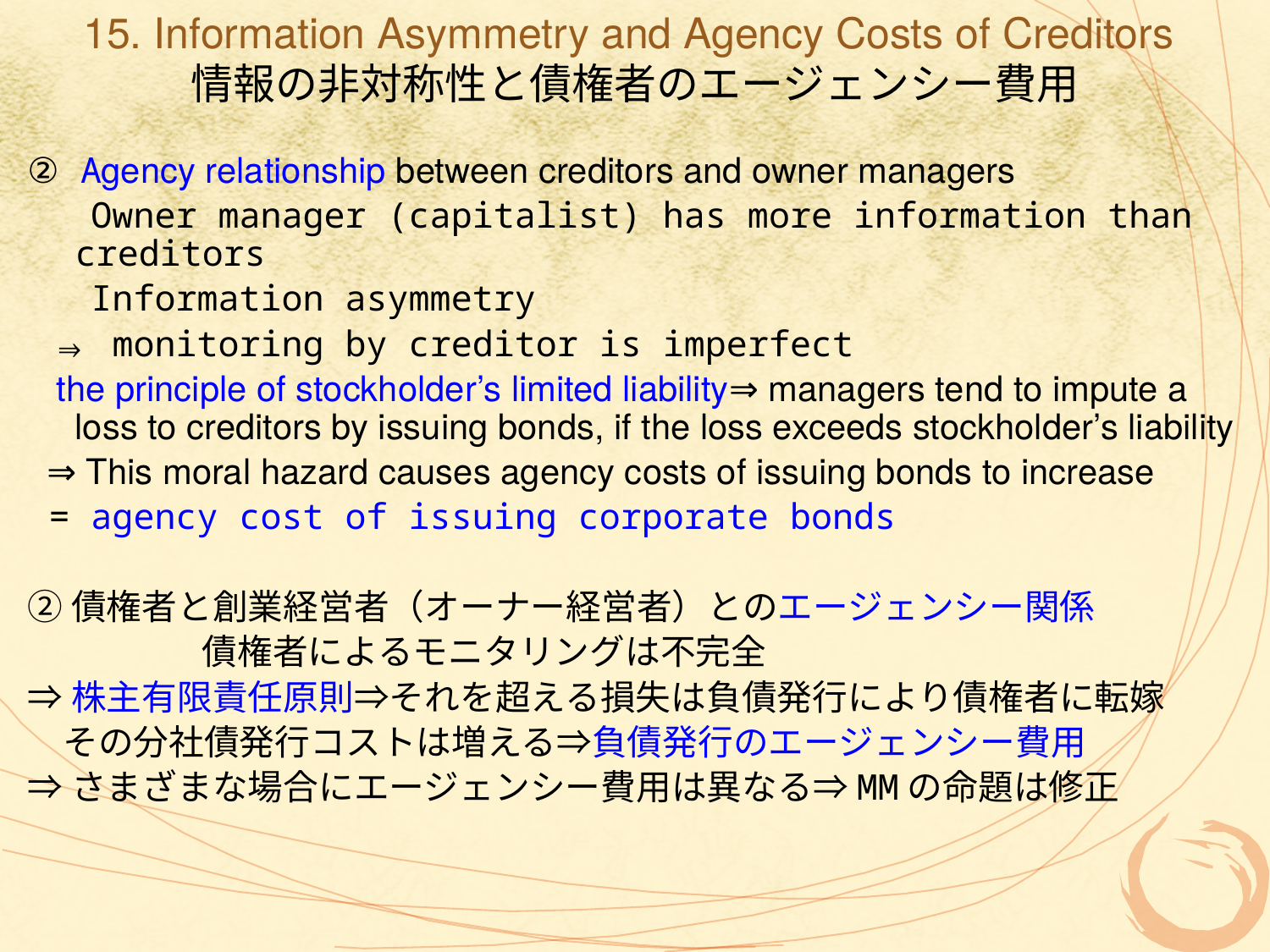

15. Information Asymmetry and Agency Costs of Creditors
情報の非対称性と債権者のエージェンシー費用
② Agency relationship between creditors and owner managers
   Owner manager (capitalist) has more information than creditors
   Information asymmetry
 ⇒ monitoring by creditor is imperfect
   the principle of stockholder’s limited liability⇒ managers tend to impute a loss to creditors by issuing bonds, if the loss exceeds stockholder’s liability
  ⇒ This moral hazard causes agency costs of issuing bonds to increase
 = agency cost of issuing corporate bonds

②債権者と創業経営者（オーナー経営者）とのエージェンシー関係
  		債権者によるモニタリングは不完全
⇒株主有限責任原則⇒それを超える損失は負債発行により債権者に転嫁
　その分社債発行コストは増える⇒負債発行のエージェンシー費用
⇒さまざまな場合にエージェンシー費用は異なる⇒MMの命題は修正